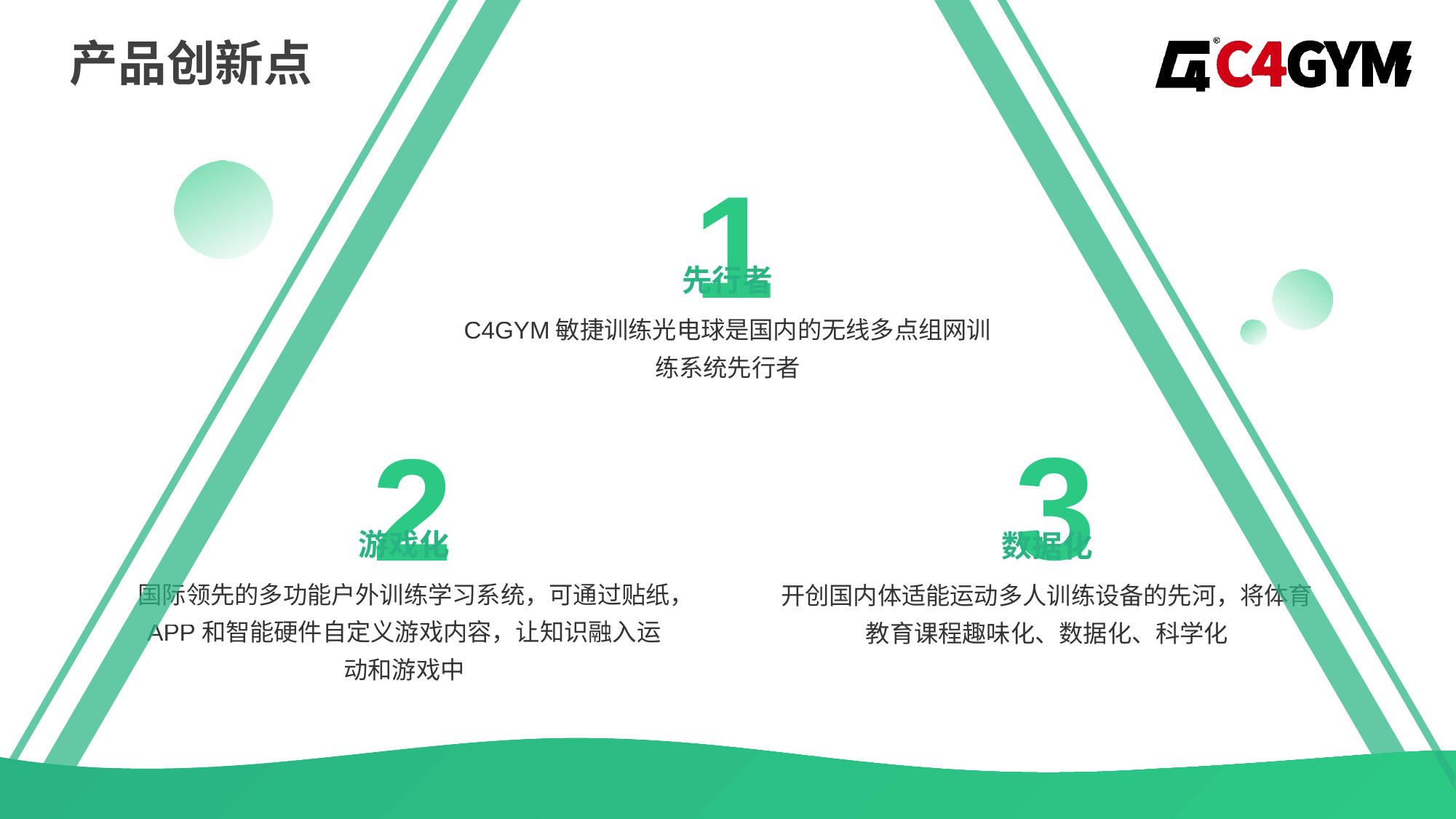

产品创新点
1
先行者
C4GYM敏捷训练光电球是国内的无线多点组网训练系统先行者
3
数据化
开创国内体适能运动多人训练设备的先河，将体育教育课程趣味化、数据化、科学化
2
游戏化
国际领先的多功能户外训练学习系统，可通过贴纸，APP和智能硬件自定义游戏内容，让知识融入运动和游戏中